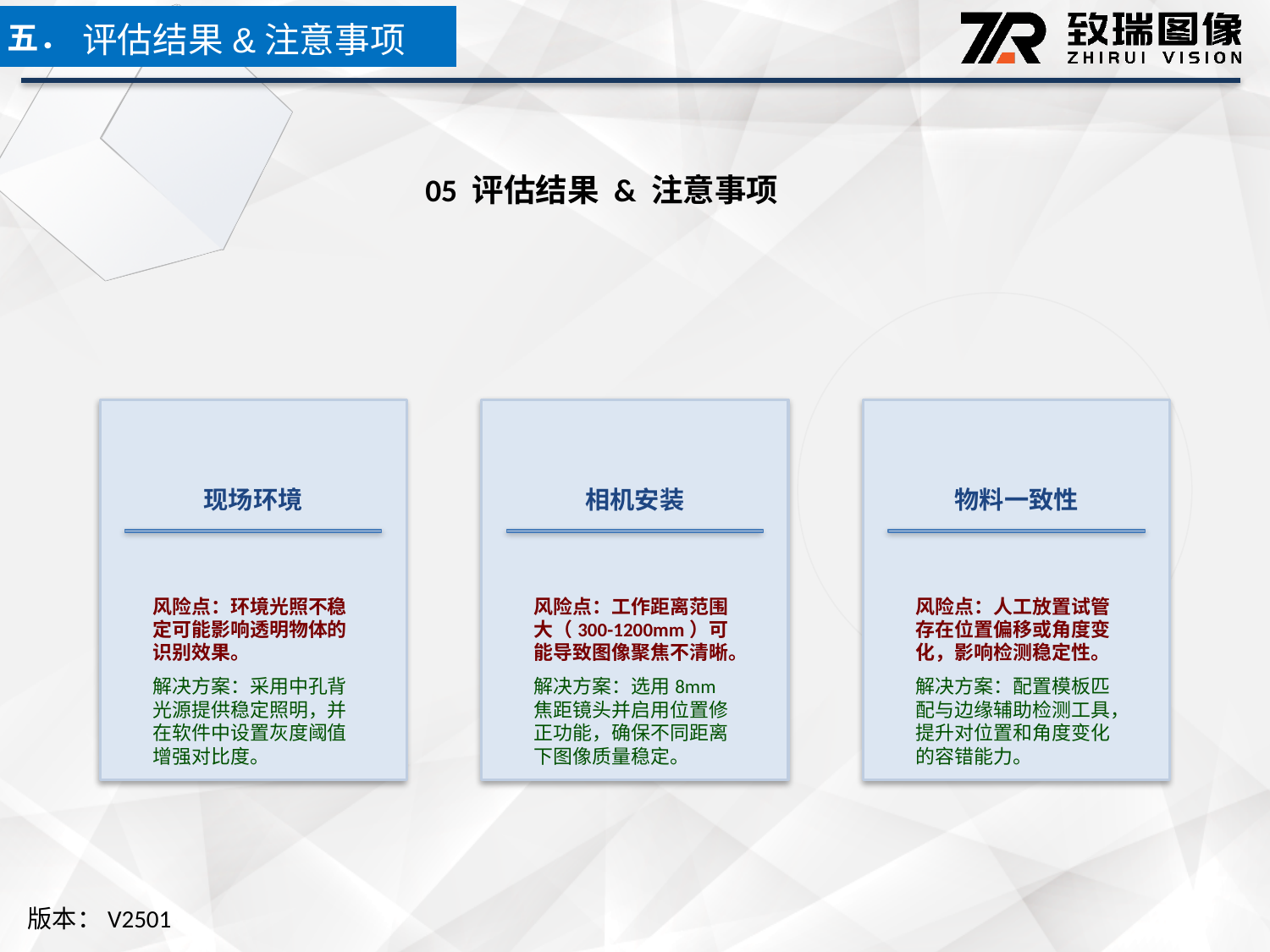

五．
评估结果&注意事项

05 评估结果 & 注意事项

现场环境

相机安装

物料一致性

风险点：环境光照不稳定可能影响透明物体的识别效果。
解决方案：采用中孔背光源提供稳定照明，并在软件中设置灰度阈值增强对比度。

风险点：工作距离范围大（300-1200mm）可能导致图像聚焦不清晰。
解决方案：选用8mm焦距镜头并启用位置修正功能，确保不同距离下图像质量稳定。

风险点：人工放置试管存在位置偏移或角度变化，影响检测稳定性。
解决方案：配置模板匹配与边缘辅助检测工具，提升对位置和角度变化的容错能力。